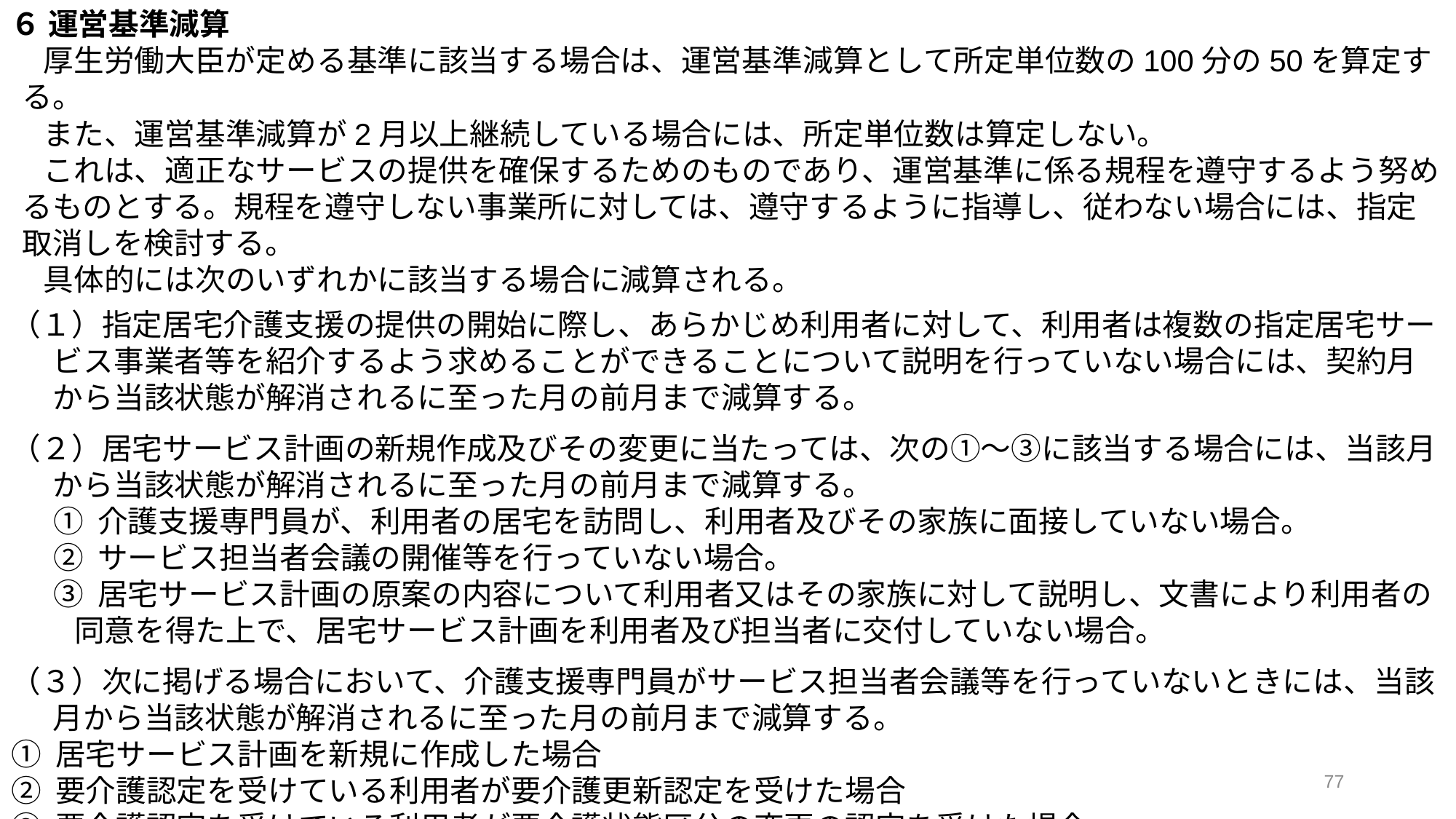

６ 運営基準減算
厚生労働大臣が定める基準に該当する場合は、運営基準減算として所定単位数の100分の50を算定する。
また、運営基準減算が2月以上継続している場合には、所定単位数は算定しない。
これは、適正なサービスの提供を確保するためのものであり、運営基準に係る規程を遵守するよう努めるものとする。規程を遵守しない事業所に対しては、遵守するように指導し、従わない場合には、指定取消しを検討する。
具体的には次のいずれかに該当する場合に減算される。

（１）指定居宅介護支援の提供の開始に際し、あらかじめ利用者に対して、利用者は複数の指定居宅サービス事業者等を紹介するよう求めることができることについて説明を行っていない場合には、契約月から当該状態が解消されるに至った月の前月まで減算する。

（２）居宅サービス計画の新規作成及びその変更に当たっては、次の①～③に該当する場合には、当該月から当該状態が解消されるに至った月の前月まで減算する。
① 介護支援専門員が、利用者の居宅を訪問し、利用者及びその家族に面接していない場合。
② サービス担当者会議の開催等を行っていない場合。
③ 居宅サービス計画の原案の内容について利用者又はその家族に対して説明し、文書により利用者の同意を得た上で、居宅サービス計画を利用者及び担当者に交付していない場合。

（３）次に掲げる場合において、介護支援専門員がサービス担当者会議等を行っていないときには、当該月から当該状態が解消されるに至った月の前月まで減算する。
① 居宅サービス計画を新規に作成した場合
② 要介護認定を受けている利用者が要介護更新認定を受けた場合
③ 要介護認定を受けている利用者が要介護状態区分の変更の認定を受けた場合

77